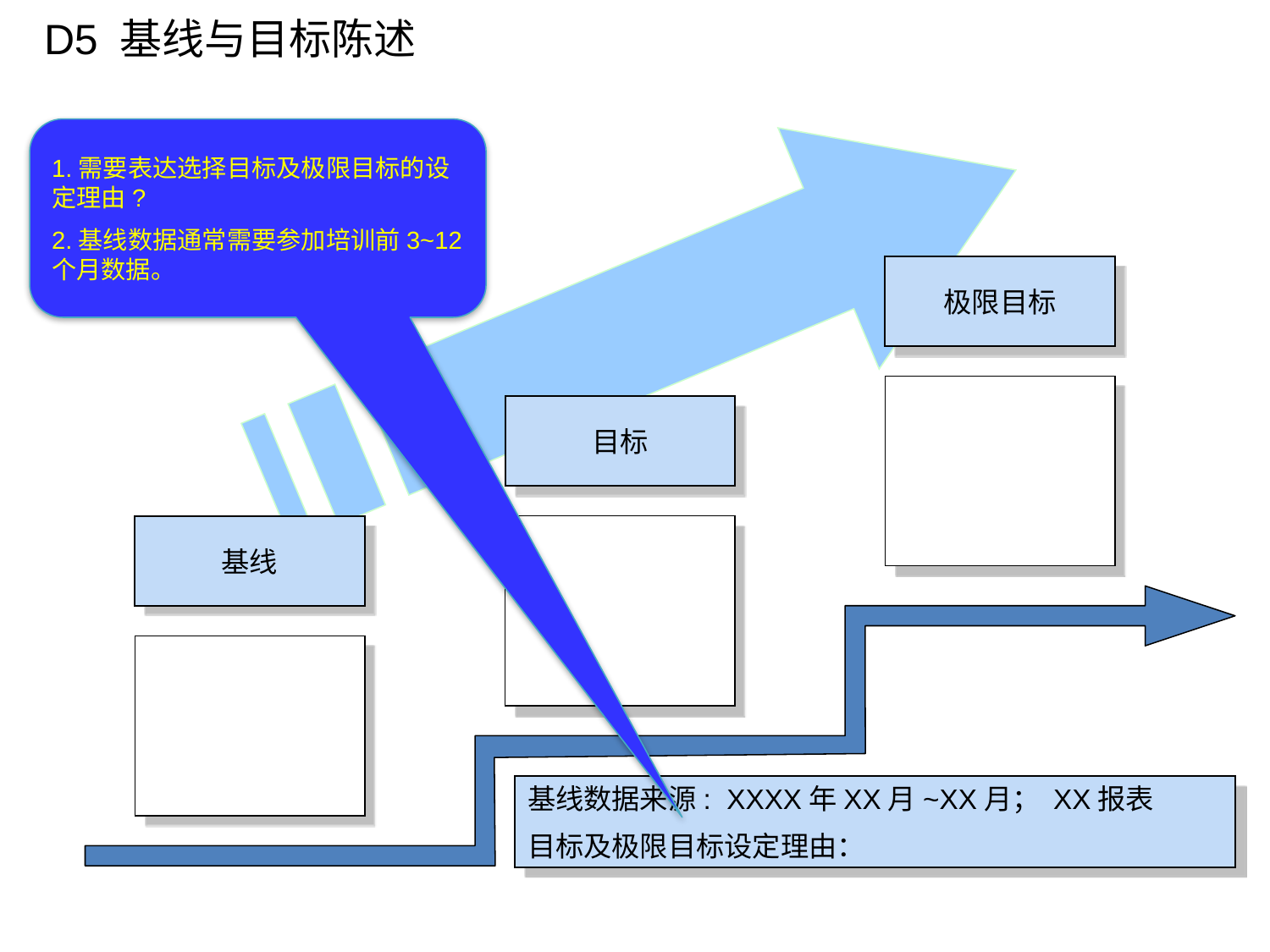

D5 基线与目标陈述
1.需要表达选择目标及极限目标的设定理由?
2.基线数据通常需要参加培训前3~12个月数据。

极限目标

目标
基线

基线数据来源:  XXXX年XX月~XX月； XX报表
目标及极限目标设定理由：